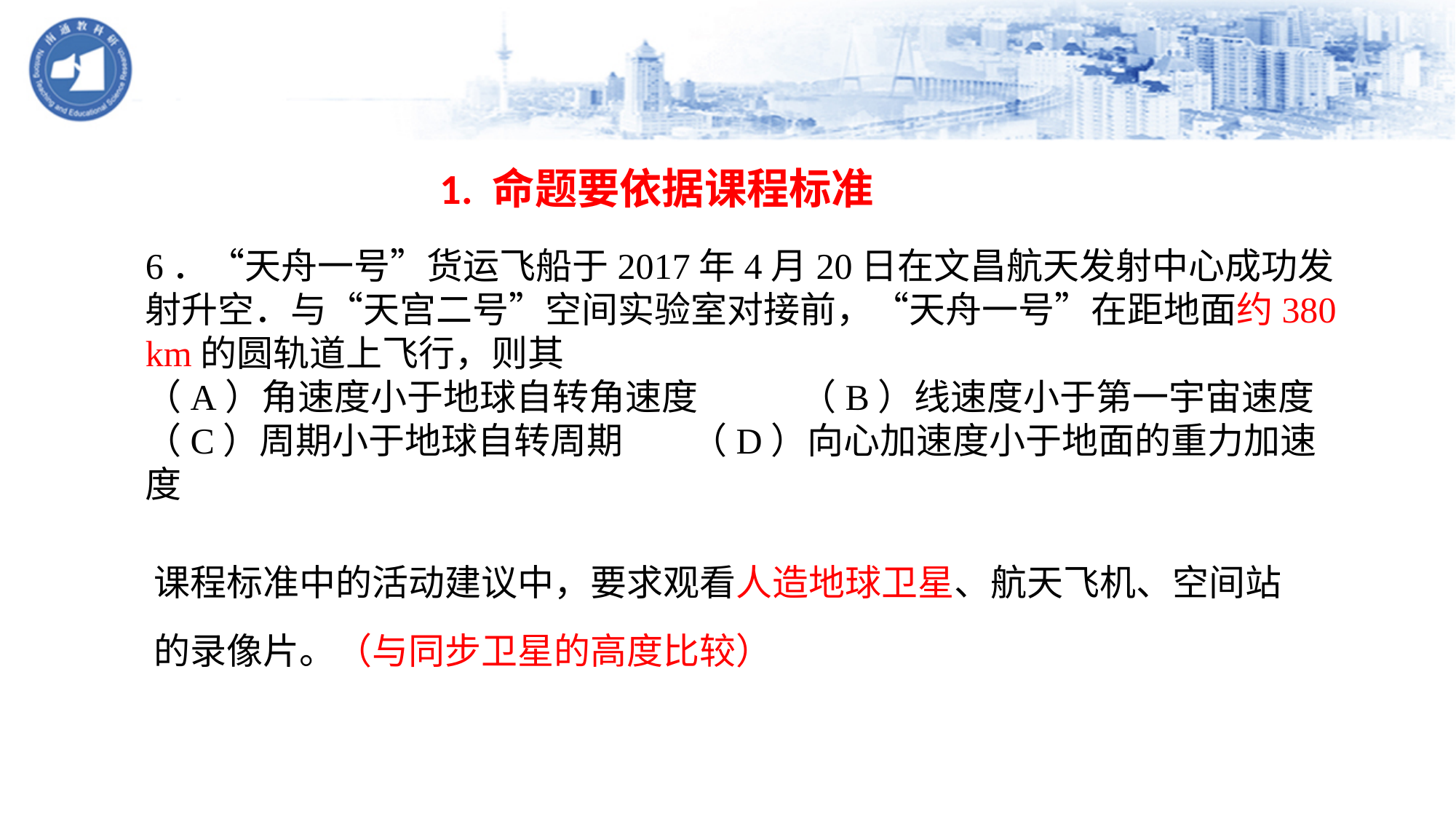

1. 命题要依据课程标准
6．“天舟一号”货运飞船于2017年4月20日在文昌航天发射中心成功发射升空．与“天宫二号”空间实验室对接前，“天舟一号”在距地面约380 km的圆轨道上飞行，则其
（A）角速度小于地球自转角速度	（B）线速度小于第一宇宙速度
（C）周期小于地球自转周期	（D）向心加速度小于地面的重力加速度
课程标准中的活动建议中，要求观看人造地球卫星、航天飞机、空间站的录像片。（与同步卫星的高度比较）